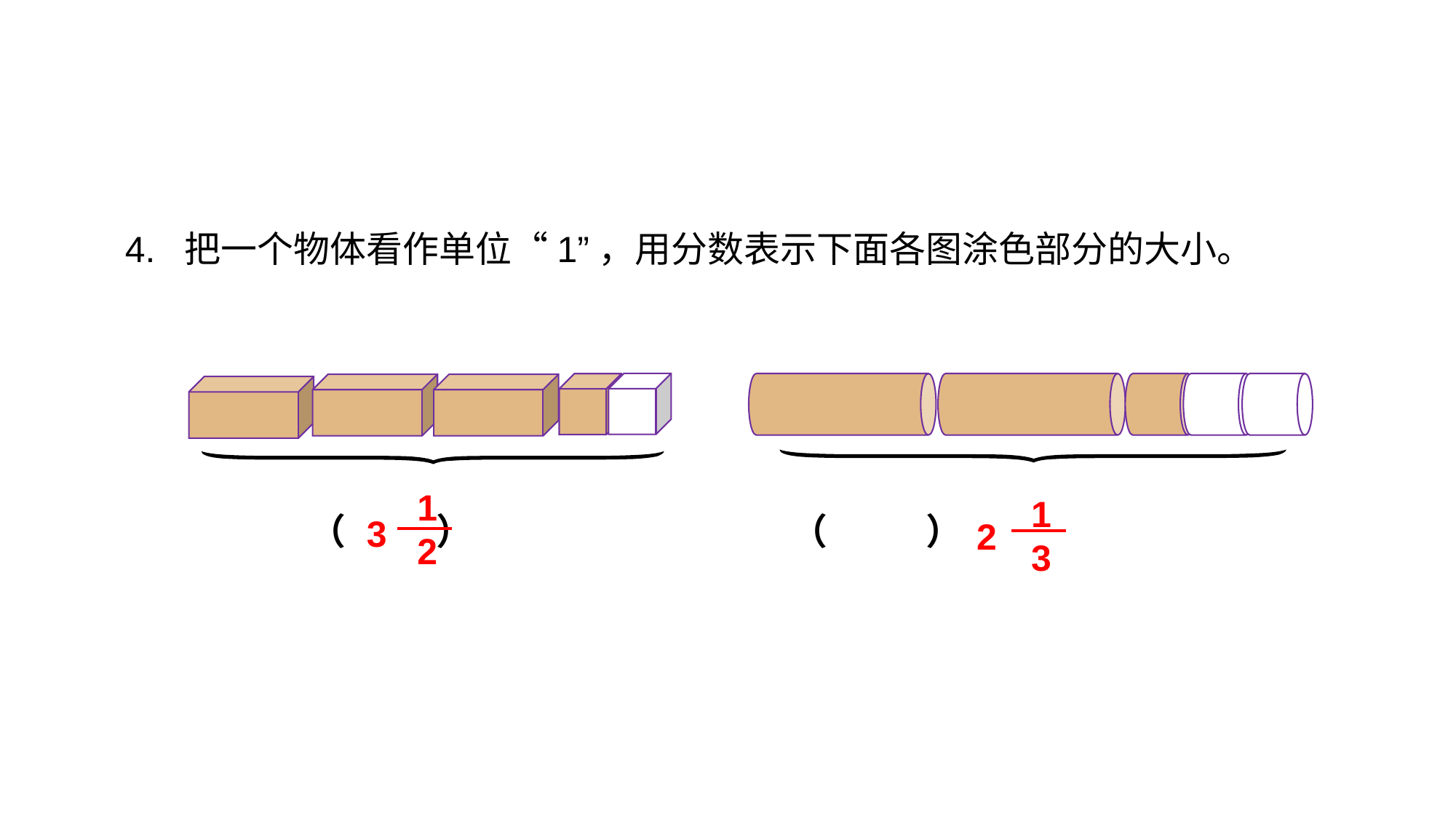

4.  把一个物体看作单位“1”，用分数表示下面各图涂色部分的大小。

（           ）                                       （            ）
1
2
3
1
3
2